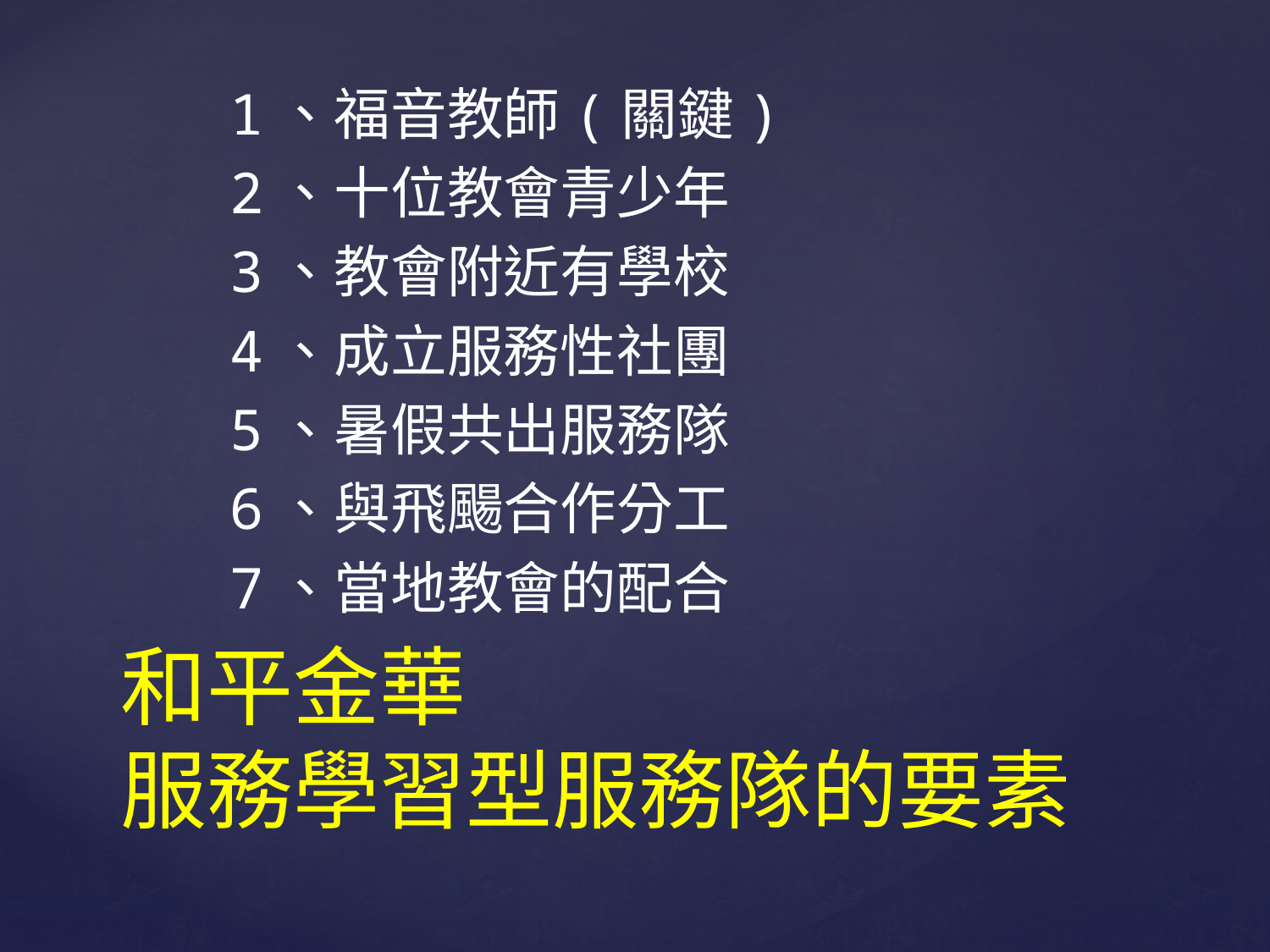

1、福音教師(關鍵)
2、十位教會青少年
3、教會附近有學校
4、成立服務性社團
5、暑假共出服務隊
6、與飛颺合作分工
7、當地教會的配合
# 和平金華 服務學習型服務隊的要素